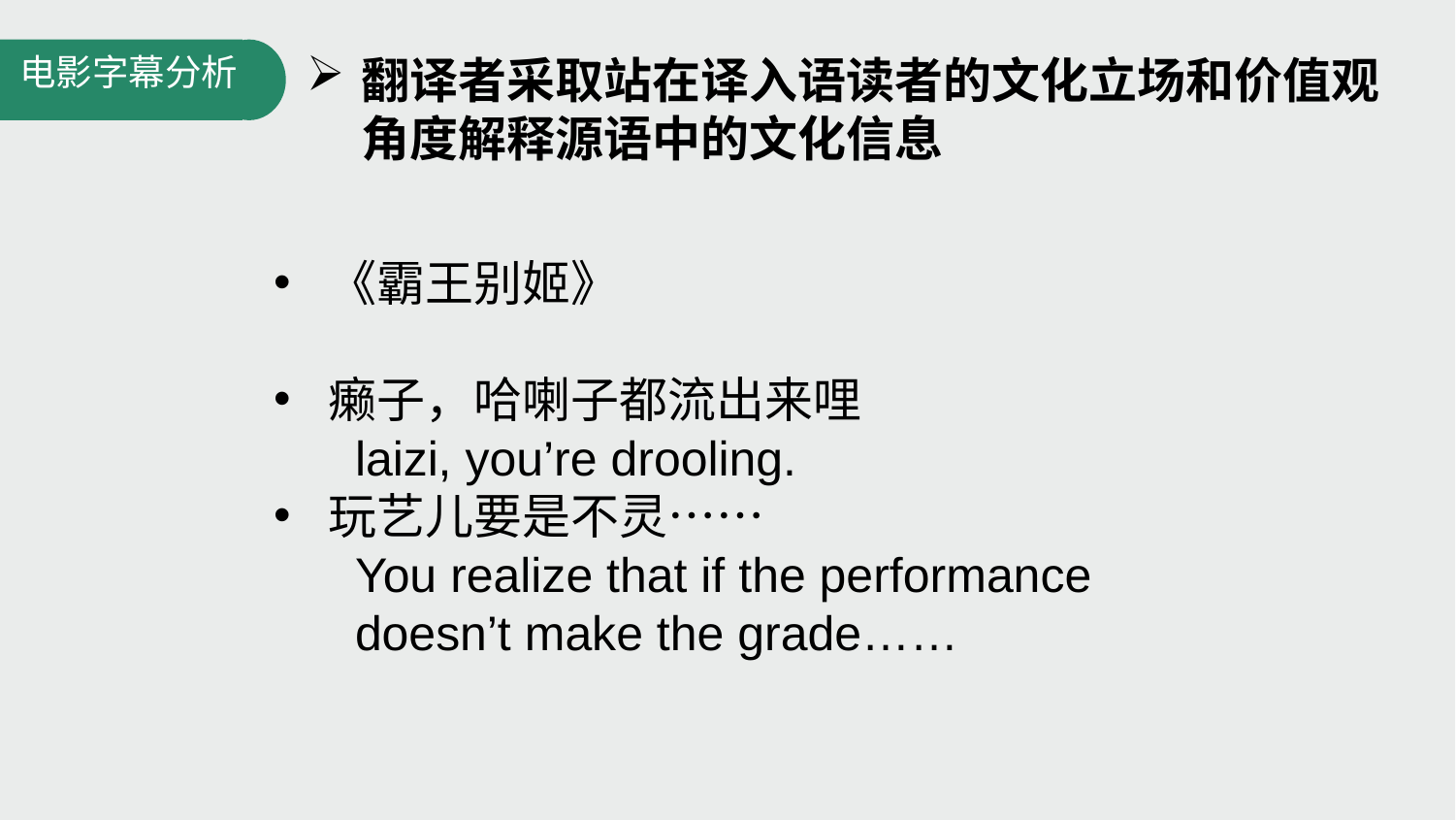

电影字幕分析
翻译者采取站在译入语读者的文化立场和价值观角度解释源语中的文化信息

《霸王别姬》

癞子，哈喇子都流出来哩
      laizi, you’re drooling.
玩艺儿要是不灵……
      You realize that if the performance
      doesn’t make the grade……